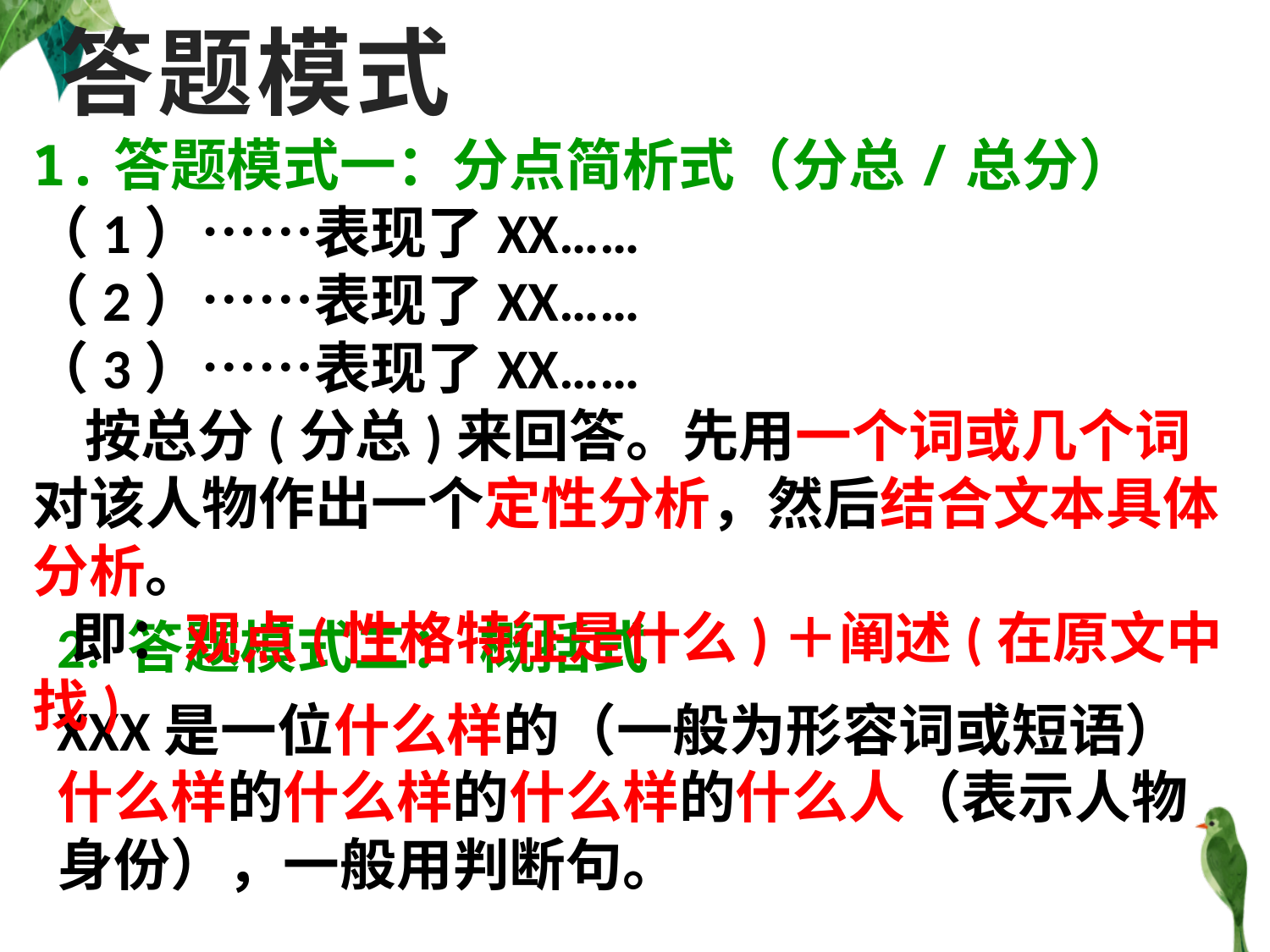

答题模式
1.答题模式一：分点简析式（分总/总分）
（1）……表现了XX……
（2）……表现了XX……
（3）……表现了XX……
   按总分(分总)来回答。先用一个词或几个词对该人物作出一个定性分析，然后结合文本具体分析。
  即：观点(性格特征是什么)＋阐述(在原文中找)
2. 答题模式二： 概括式
XXX是一位什么样的（一般为形容词或短语）什么样的什么样的什么样的什么人（表示人物身份），一般用判断句。